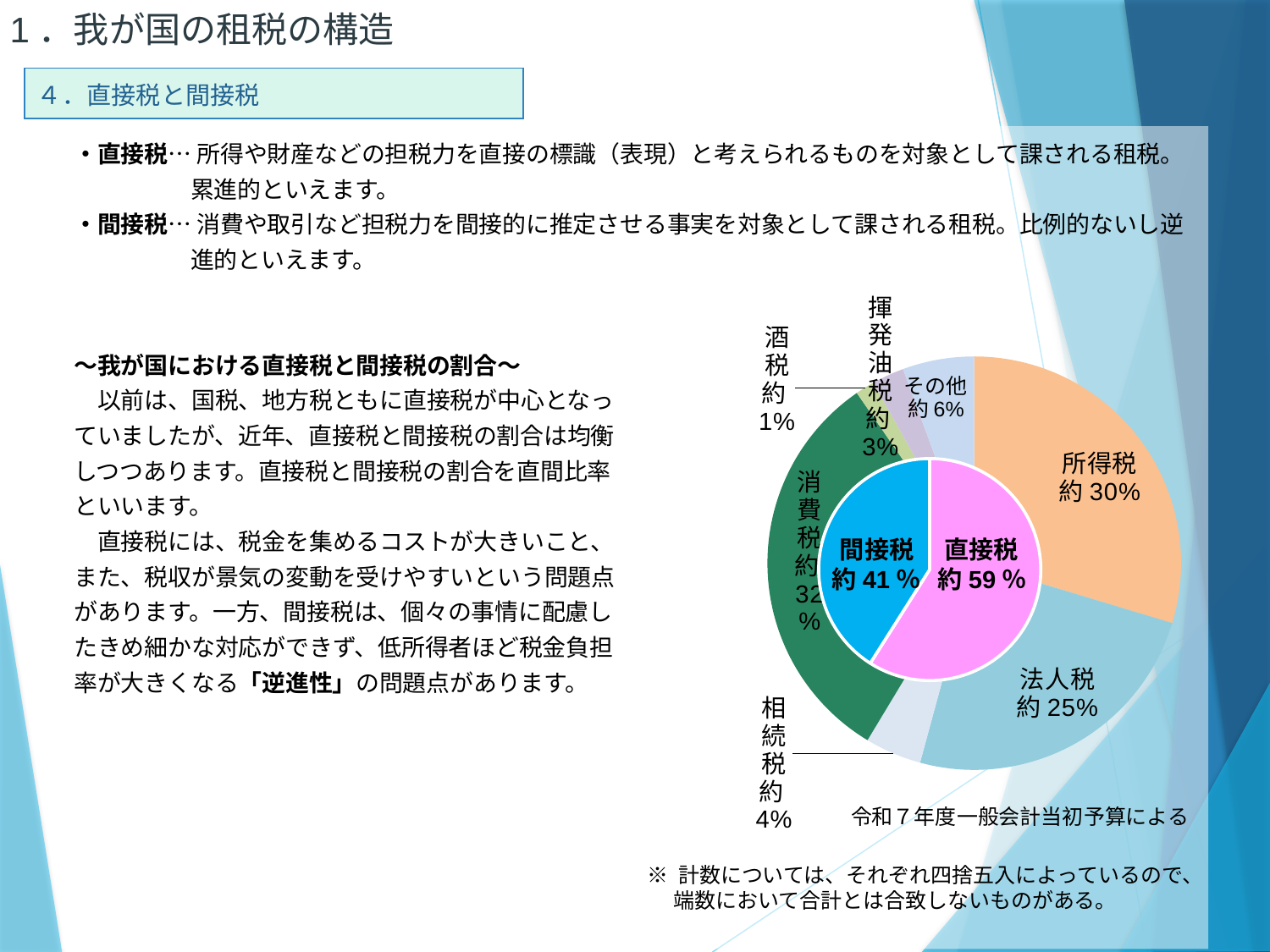

1．我が国の租税の構造
| ４．直接税と間接税 |
| --- |
・直接税… 所得や財産などの担税力を直接の標識（表現）と考えられるものを対象として課される租税。累進的といえます。
・間接税… 消費や取引など担税力を間接的に推定させる事実を対象として課される租税。比例的ないし逆進的といえます。

～我が国における直接税と間接税の割合～
　以前は、国税、地方税ともに直接税が中心となっ
ていましたが、近年、直接税と間接税の割合は均衡
しつつあります。直接税と間接税の割合を直間比率
といいます。
　直接税には、税金を集めるコストが大きいこと、
また、税収が景気の変動を受けやすいという問題点
があります。一方、間接税は、個々の事情に配慮し
たきめ細かな対応ができず、低所得者ほど税金負担
率が大きくなる「逆進性」の問題点があります。

### Chart

| Category | 概算額 |
|---|---|
| 所得税 | 232870.0 |
| 法人税 | 192450.0 |
| 相続税 | 34610.0 |
| 消費税 | 249080.0 |
| 酒税 | 11740.0 |
| 揮発油税 | 19760.0 |
| その他 | 43890.0 |

### Chart

| Category | 売上高 |
|---|---|
| 直接税 | 59.0 |
| 間接税 | 41.0 |
間接税　 直接税
約41％   約59％
令和７年度一般会計当初予算による
※ 計数については、それぞれ四捨五入によっているので、
　 端数において合計とは合致しないものがある。